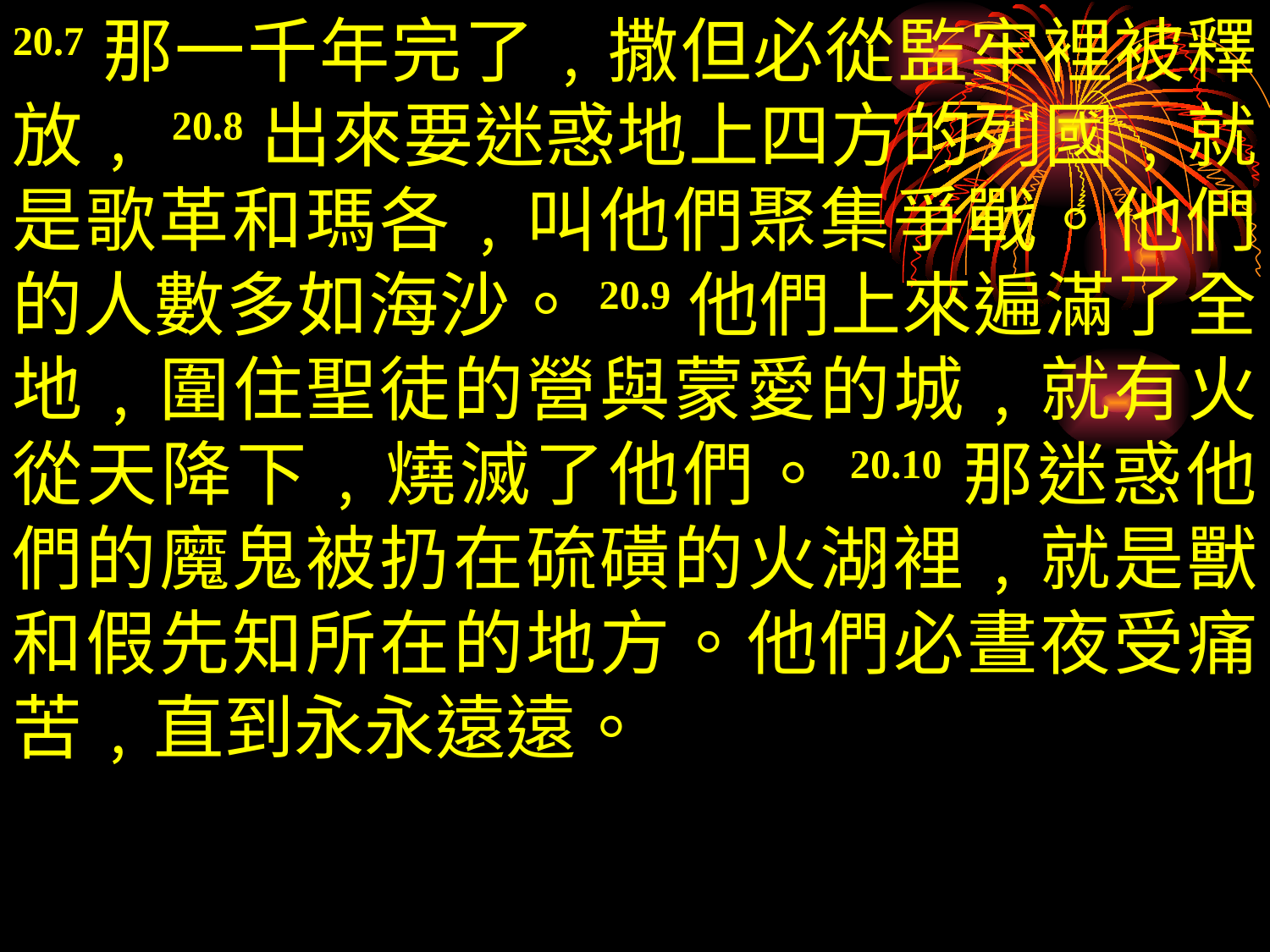

20.7那一千年完了﹐撒但必從監牢裡被釋放﹐20.8出來要迷惑地上四方的列國﹐就是歌革和瑪各﹐叫他們聚集爭戰。他們的人數多如海沙。20.9他們上來遍滿了全地﹐圍住聖徒的營與蒙愛的城﹐就有火從天降下﹐燒滅了他們。20.10那迷惑他們的魔鬼被扔在硫磺的火湖裡﹐就是獸和假先知所在的地方。他們必晝夜受痛苦﹐直到永永遠遠。